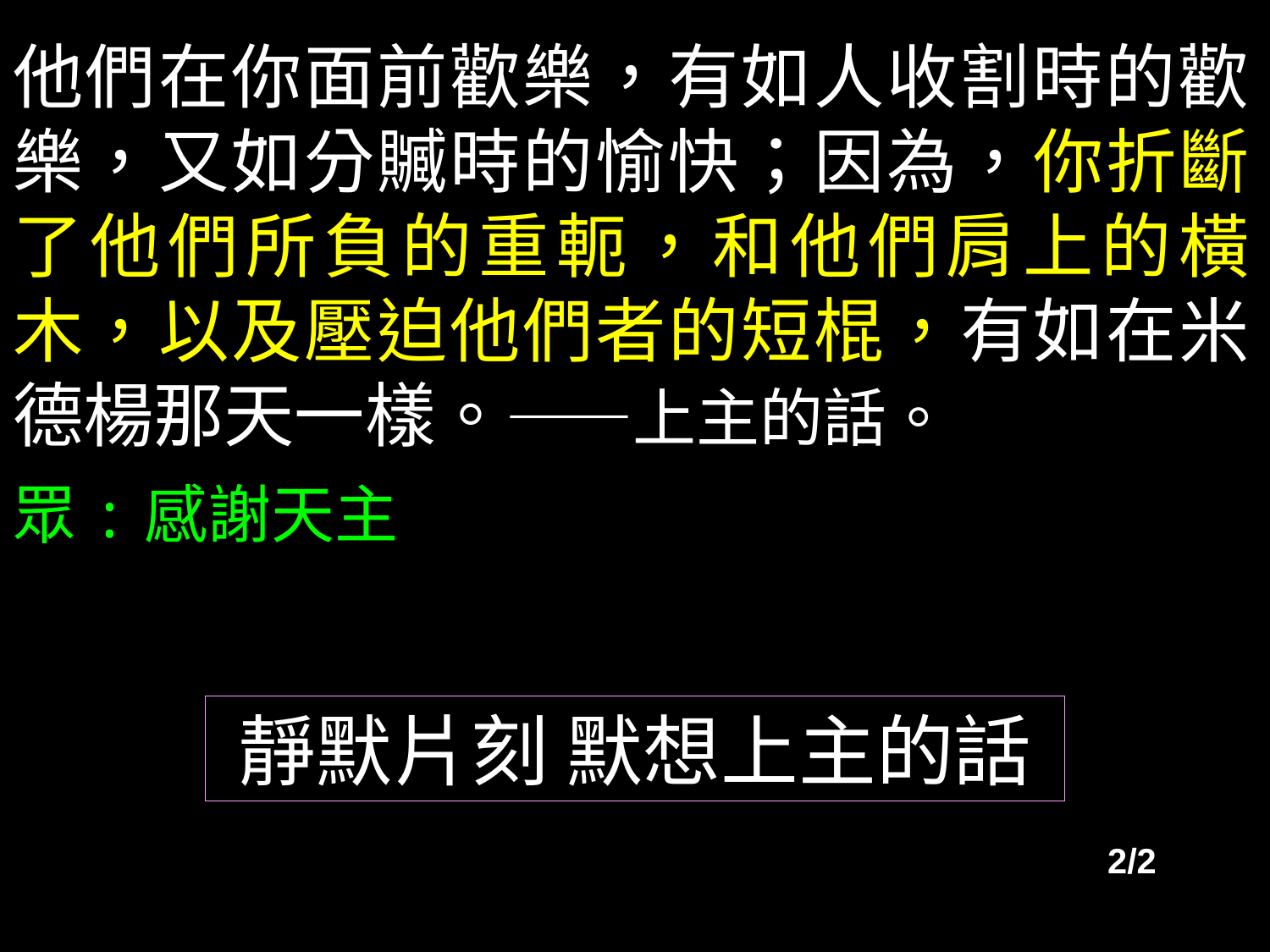

他們在你面前歡樂，有如人收割時的歡樂，又如分贓時的愉快；因為，你折斷了他們所負的重軛，和他們肩上的橫木，以及壓迫他們者的短棍，有如在米德楊那天一樣。——上主的話。
眾:感謝天主

靜默片刻 默想上主的話
2/2